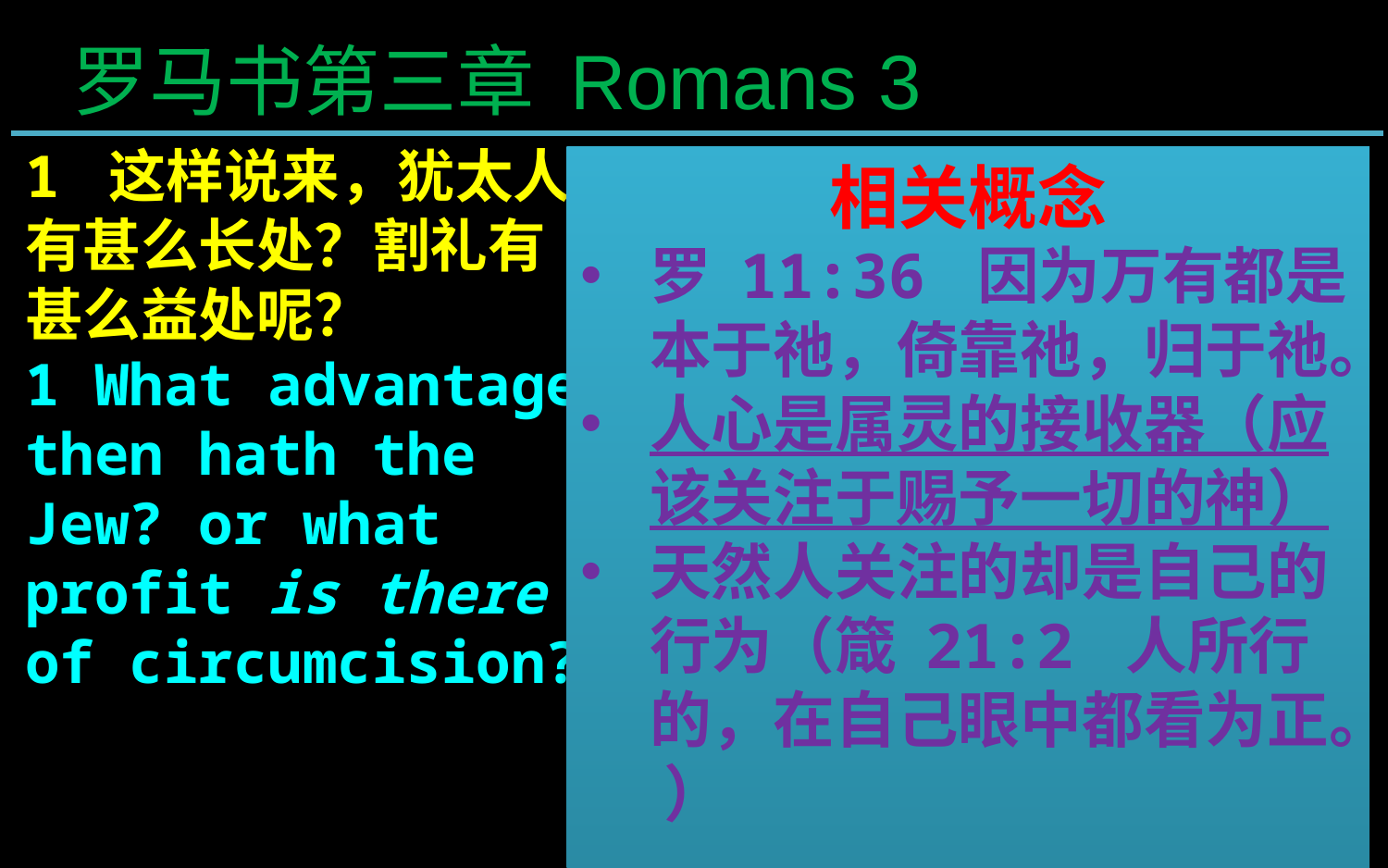

罗马书第三章 Romans 3
1 这样说来，犹太人有甚么长处？割礼有甚么益处呢？
1 What advantage then hath the Jew? or what profit is there of circumcision?
相关概念
罗 11:36 因为万有都是本于祂，倚靠祂，归于祂。
人心是属灵的接收器（应该关注于赐予一切的神）
天然人关注的却是自己的行为（箴 21:2 人所行的，在自己眼中都看为正。 ）